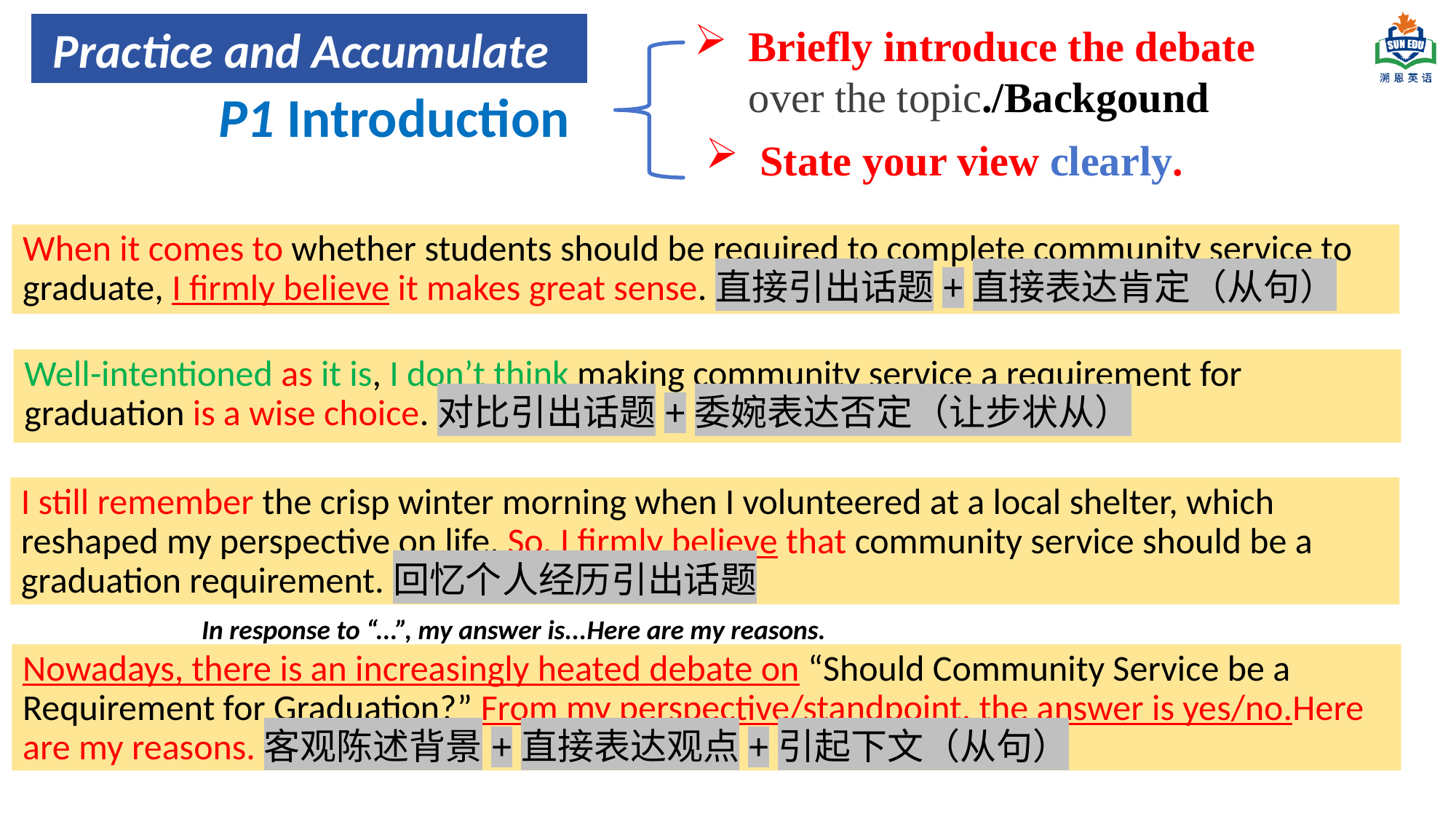

Practice and Accumulate
Briefly introduce the debate over the topic./Backgound

P1 Introduction
State your view clearly.
When it comes to whether students should be required to complete community service to graduate, I firmly believe it makes great sense.直接引出话题+直接表达肯定（从句）
Well-intentioned as it is, I don’t think making community service a requirement for graduation is a wise choice.对比引出话题+委婉表达否定（让步状从）
I still remember the crisp winter morning when I volunteered at a local shelter, which reshaped my perspective on life. So, I firmly believe that community service should be a graduation requirement.回忆个人经历引出话题
In response to “...”, my answer is...Here are my reasons.
Nowadays, there is an increasingly heated debate on “Should Community Service be a Requirement for Graduation?” From my perspective/standpoint, the answer is yes/no.Here are my reasons.客观陈述背景+直接表达观点+引起下文（从句）